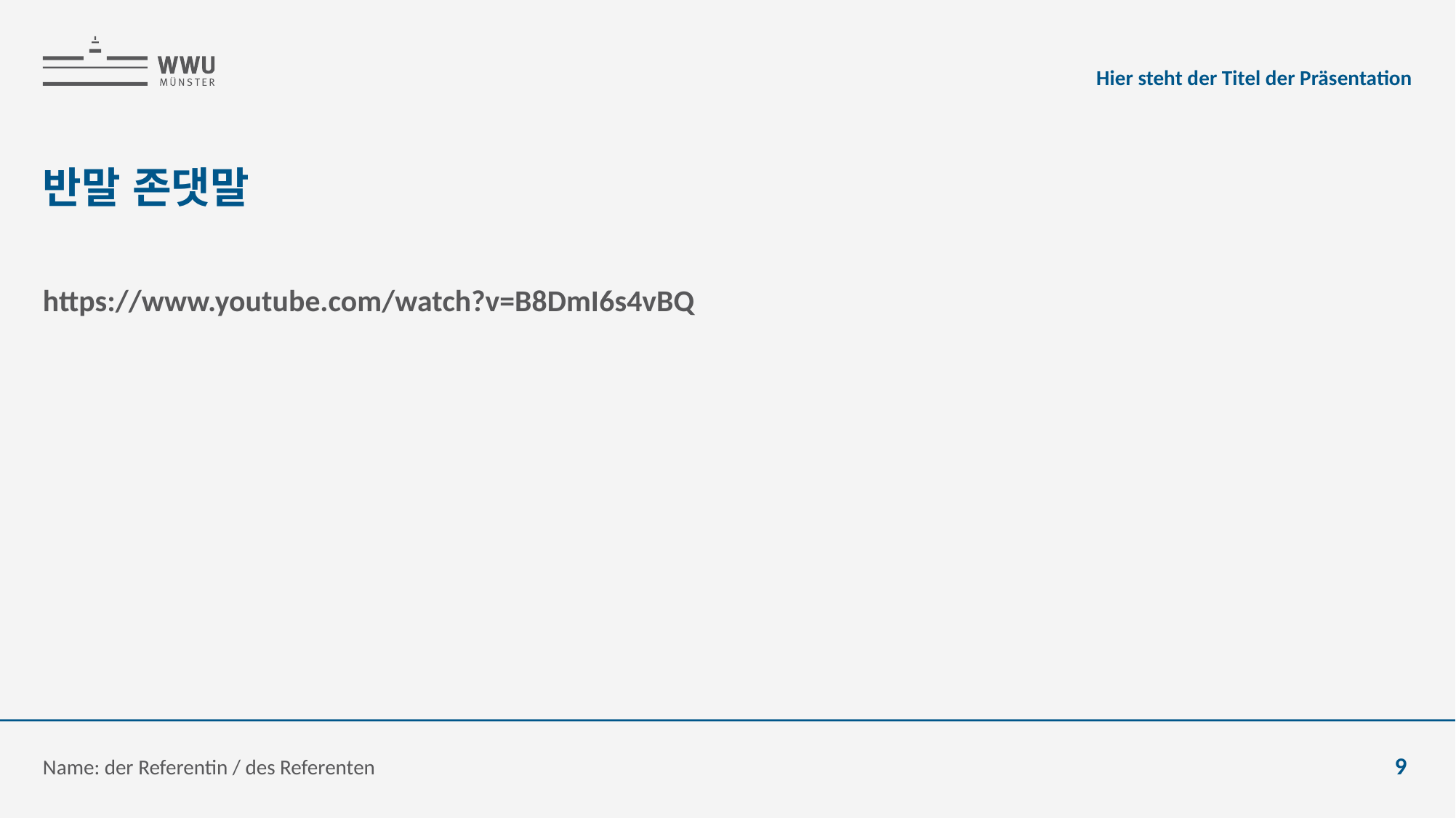

Hier steht der Titel der Präsentation
# 반말 존댓말
https://www.youtube.com/watch?v=B8DmI6s4vBQ
Name: der Referentin / des Referenten
9